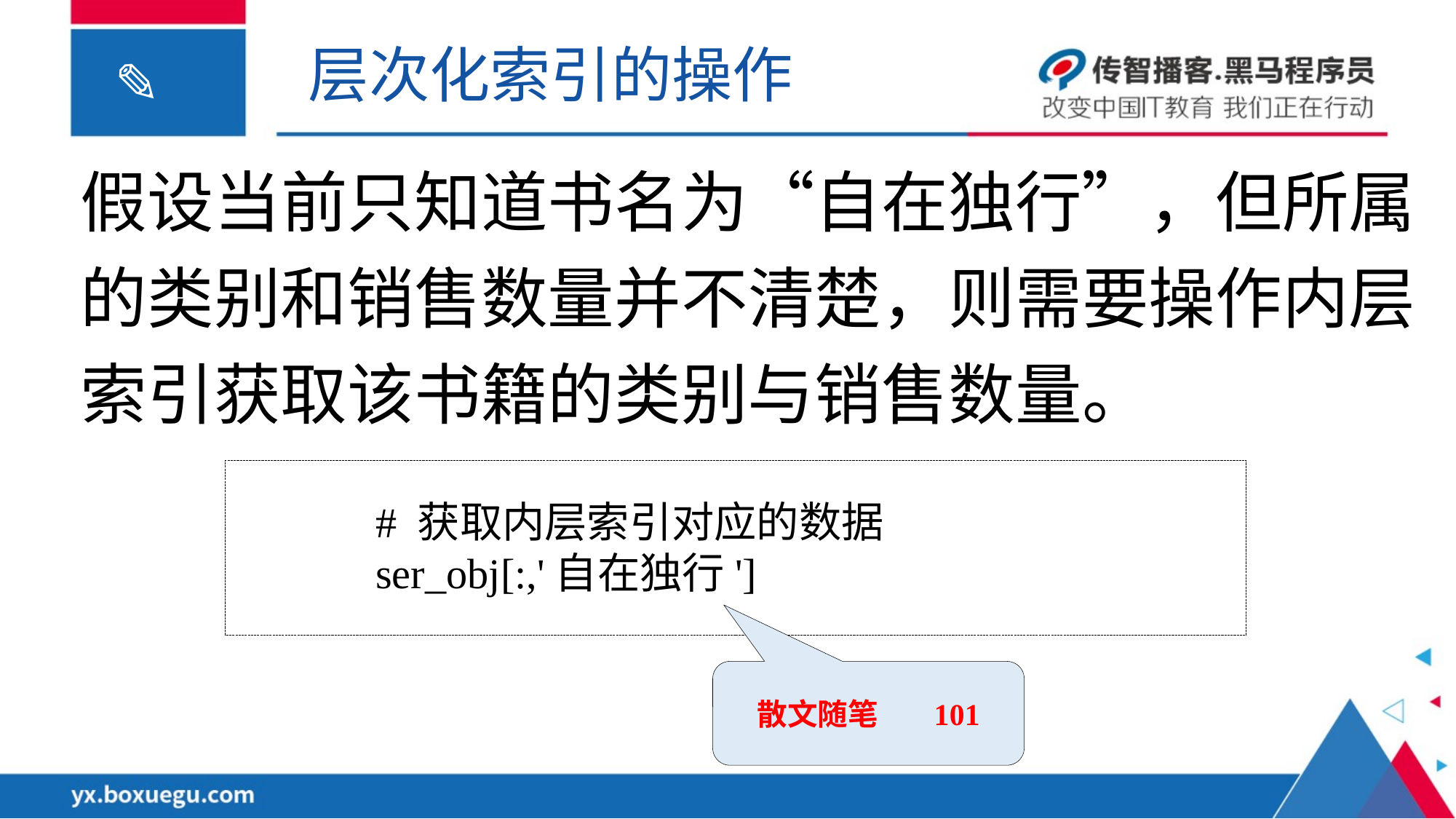

层次化索引的操作
假设当前只知道书名为“自在独行”，但所属的类别和销售数量并不清楚，则需要操作内层索引获取该书籍的类别与销售数量。

# 获取内层索引对应的数据
ser_obj[:,'自在独行']
散文随笔       101